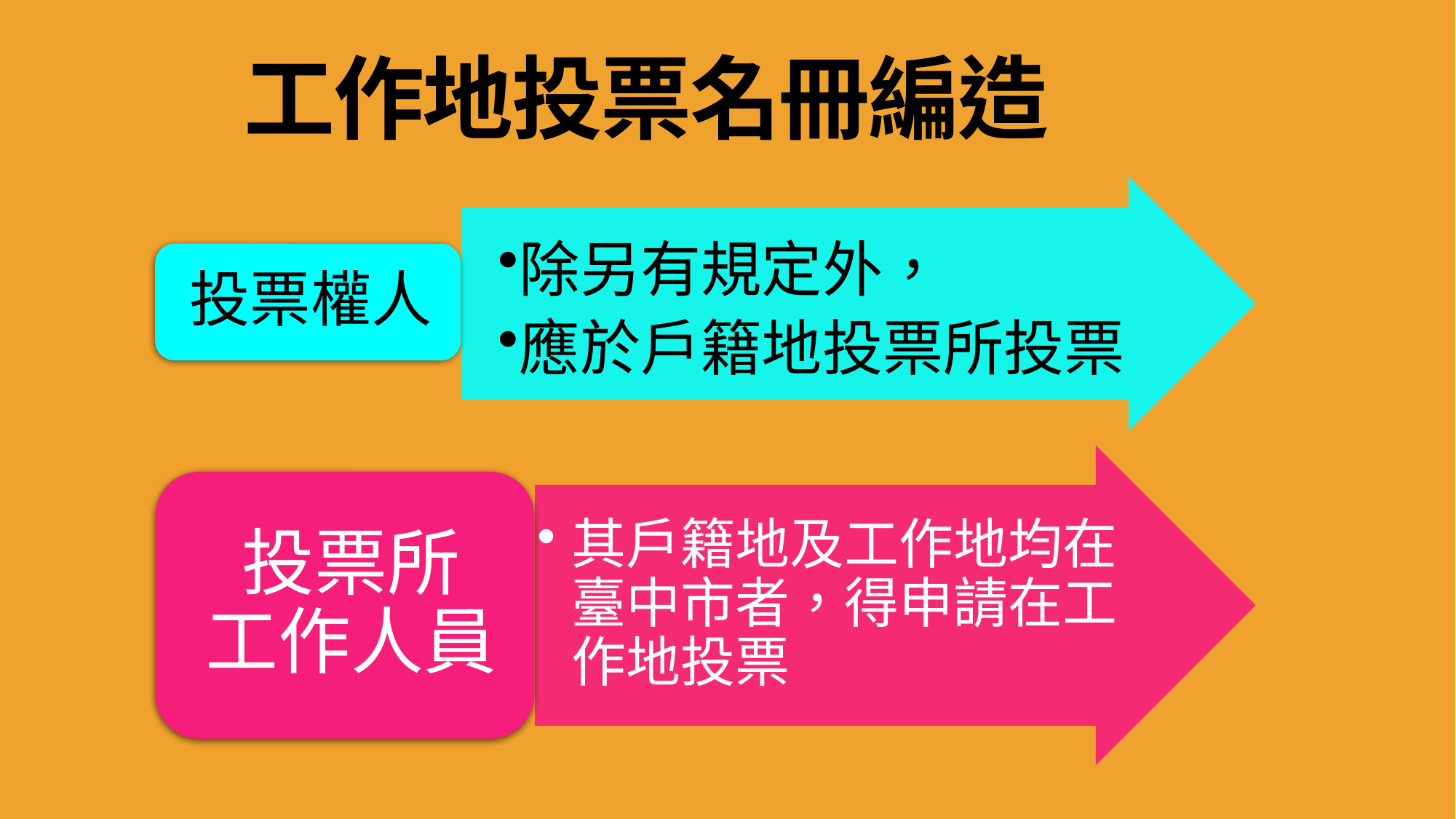

# 工作地投票名冊編造
除另有規定外，
應於戶籍地投票所投票
投票權人
其戶籍地及工作地均在臺中市者，得申請在工作地投票
投票所
工作人員